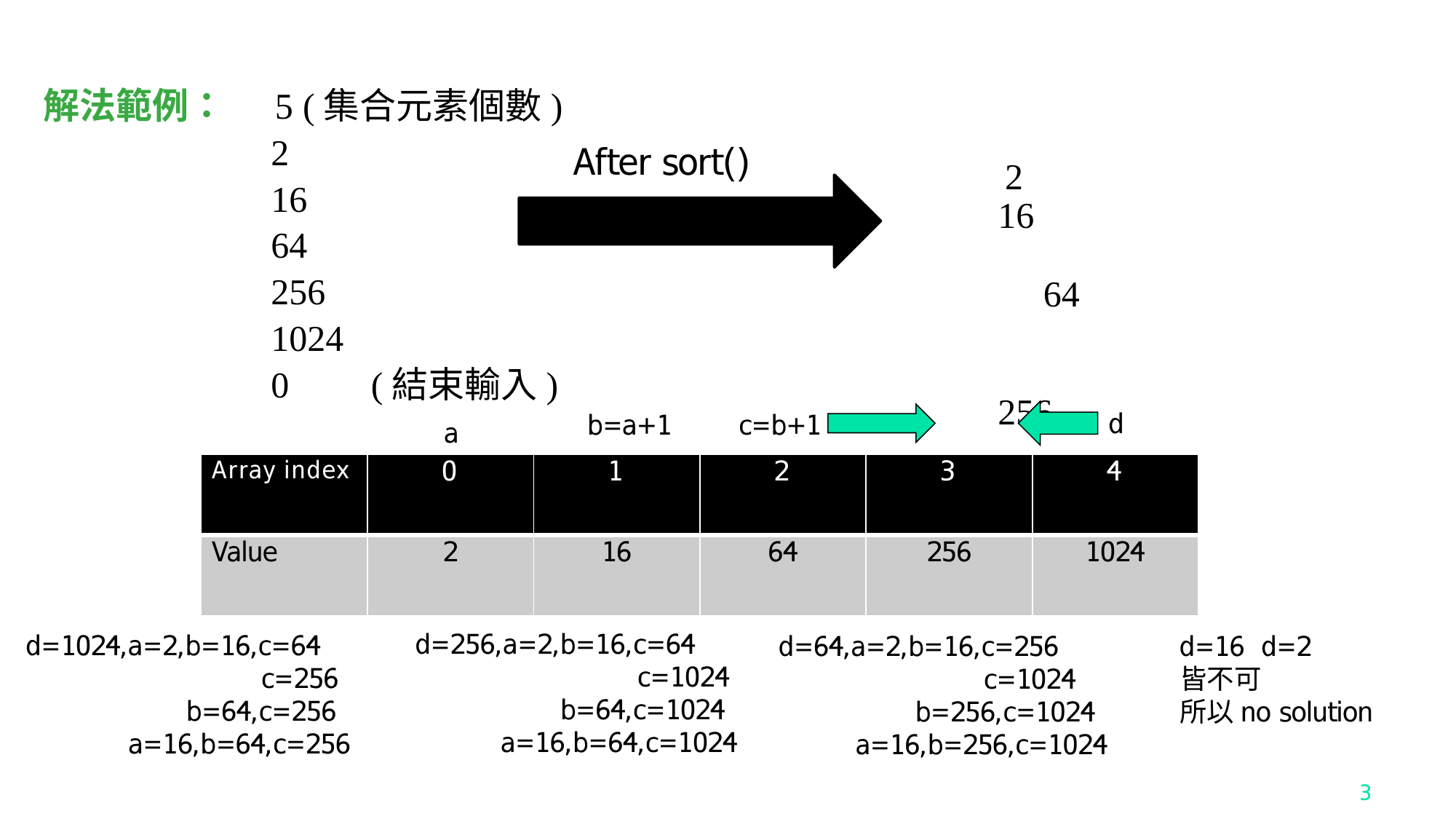

解法範例：     5	(集合元素個數)
                         2
                         16
                         64
                         256
                         1024
                         0	(結束輸入)

After sort()
 2
16                     64                    256                        1024

d
b=a+1
c=b+1

a
| Array index | 0 | 1 | 2 | 3 | 4 |
| --- | --- | --- | --- | --- | --- |
| Value | 2 | 16 | 64 | 256 | 1024 |
d=256,a=2,b=16,c=64
                          c=1024
                 b=64,c=1024
          a=16,b=64,c=1024
d=1024,a=2,b=16,c=64
		  c=256
	      b=64,c=256
            a=16,b=64,c=256
d=64,a=2,b=16,c=256
                        c=1024
                b=256,c=1024
         a=16,b=256,c=1024
d=16  d=2
皆不可
所以no solution
3